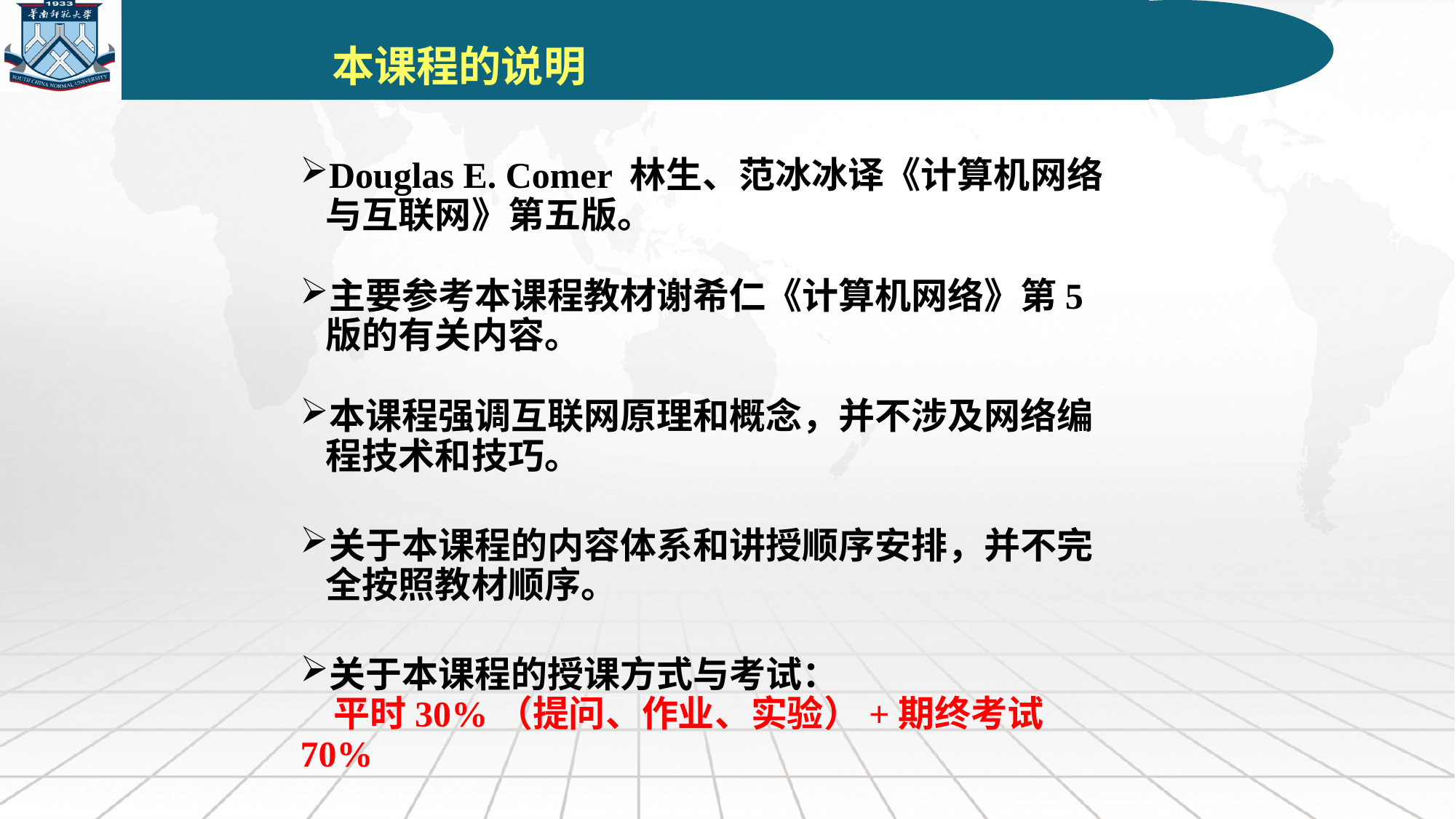

范冰冰:
本科内容主要仍然是基本概念的接受，受选修课时的限制，更是希望大家了解/理解概念与技术思想，而不是深入技术细节，也不能完成技术专家培训。
本课程是讲授为主，辅助实验和讨论形式，选修课评分的主要依据平时的讨论提问成绩和最终考试结合。

本课程的说明
Douglas E. Comer 林生、范冰冰译《计算机网络与互联网》第五版。
主要参考本课程教材谢希仁《计算机网络》第5版的有关内容。
本课程强调互联网原理和概念，并不涉及网络编程技术和技巧。
关于本课程的内容体系和讲授顺序安排，并不完全按照教材顺序。
关于本课程的授课方式与考试：
   平时30%（提问、作业、实验）+期终考试70%